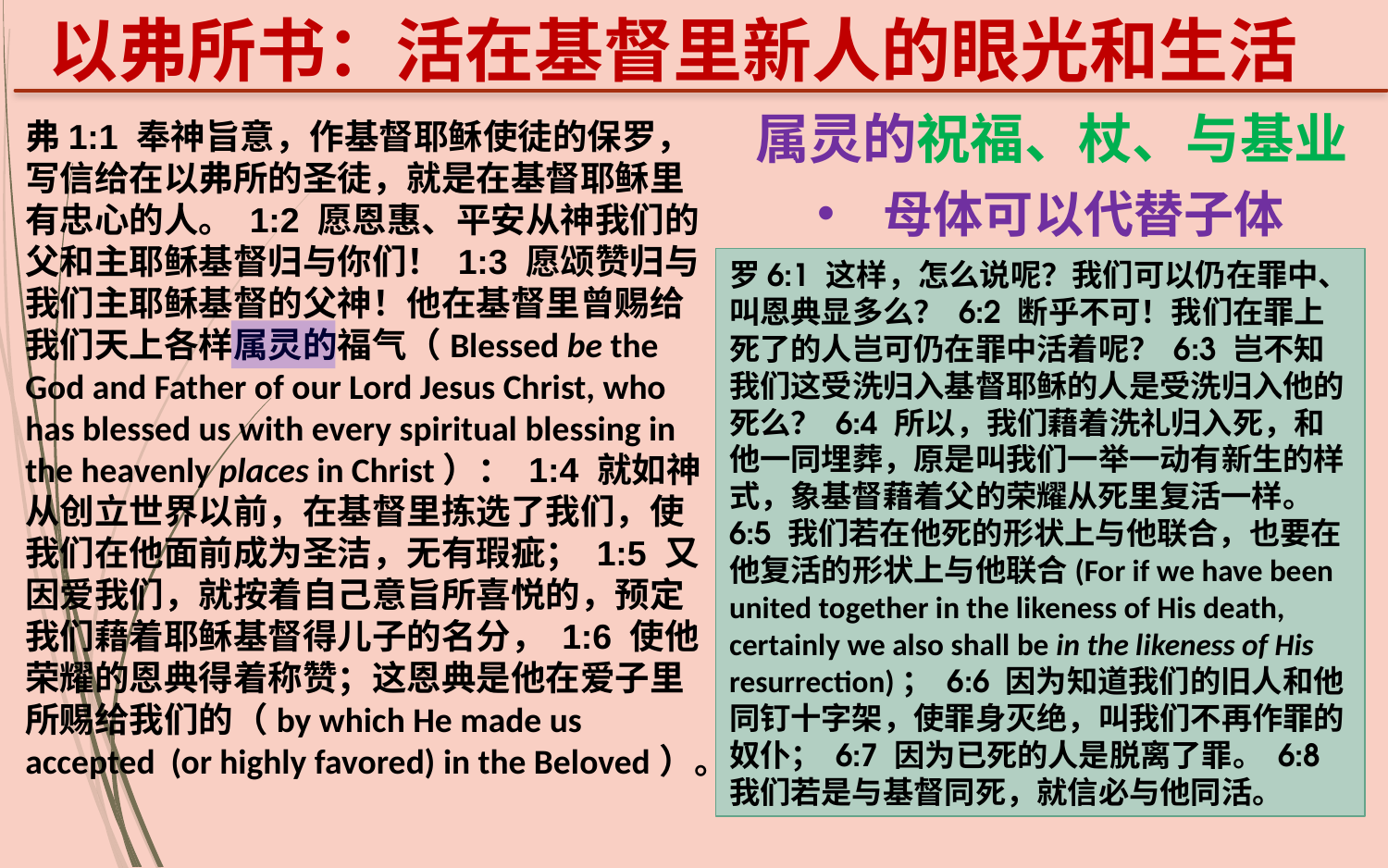

以弗所书：活在基督里新人的眼光和生活
属灵的祝福、杖、与基业
弗1:1 奉神旨意，作基督耶稣使徒的保罗，写信给在以弗所的圣徒，就是在基督耶稣里有忠心的人。 1:2 愿恩惠、平安从神我们的父和主耶稣基督归与你们！ 1:3 愿颂赞归与我们主耶稣基督的父神！他在基督里曾赐给我们天上各样属灵的福气（Blessed be the God and Father of our Lord Jesus Christ, who has blessed us with every spiritual blessing in the heavenly places in Christ）： 1:4 就如神从创立世界以前，在基督里拣选了我们，使我们在他面前成为圣洁，无有瑕疵； 1:5 又因爱我们，就按着自己意旨所喜悦的，预定我们藉着耶稣基督得儿子的名分， 1:6 使他荣耀的恩典得着称赞；这恩典是他在爱子里所赐给我们的（by which He made us accepted  (or highly favored) in the Beloved）。
 母体可以代替子体
罗6:1 这样，怎么说呢？我们可以仍在罪中、叫恩典显多么？ 6:2 断乎不可！我们在罪上死了的人岂可仍在罪中活着呢？ 6:3 岂不知我们这受洗归入基督耶稣的人是受洗归入他的死么？ 6:4 所以，我们藉着洗礼归入死，和他一同埋葬，原是叫我们一举一动有新生的样式，象基督藉着父的荣耀从死里复活一样。 6:5 我们若在他死的形状上与他联合，也要在他复活的形状上与他联合(For if we have been united together in the likeness of His death, certainly we also shall be in the likeness of His resurrection)； 6:6 因为知道我们的旧人和他同钉十字架，使罪身灭绝，叫我们不再作罪的奴仆； 6:7 因为已死的人是脱离了罪。 6:8 我们若是与基督同死，就信必与他同活。